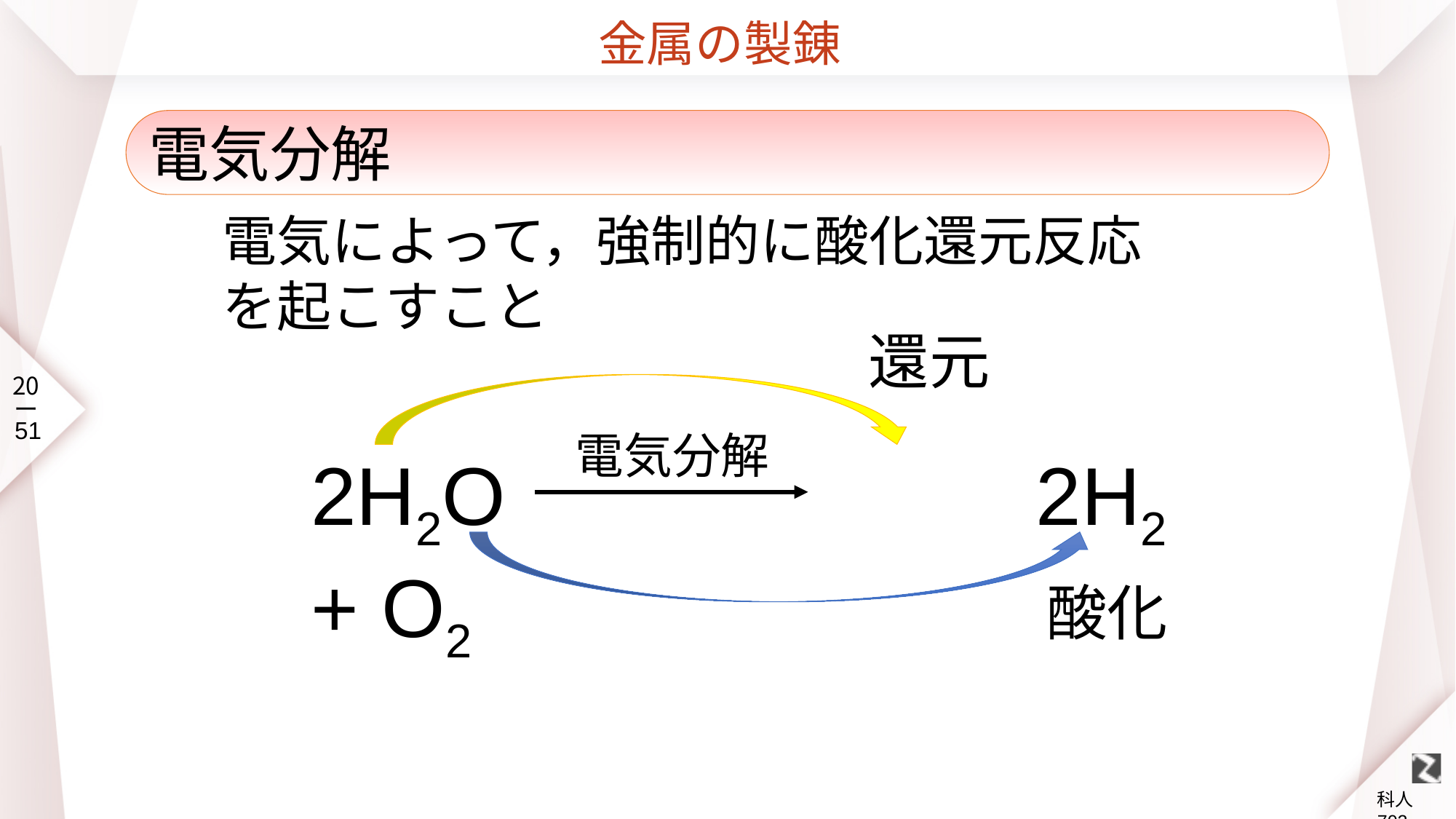

# 金属の製錬
２章　１節　|　２　金属

電気分解
電気によって，強制的に酸化還元反応を起こすこと
還元

電気分解
2H2O　　　　　　2H2 + O2

酸化